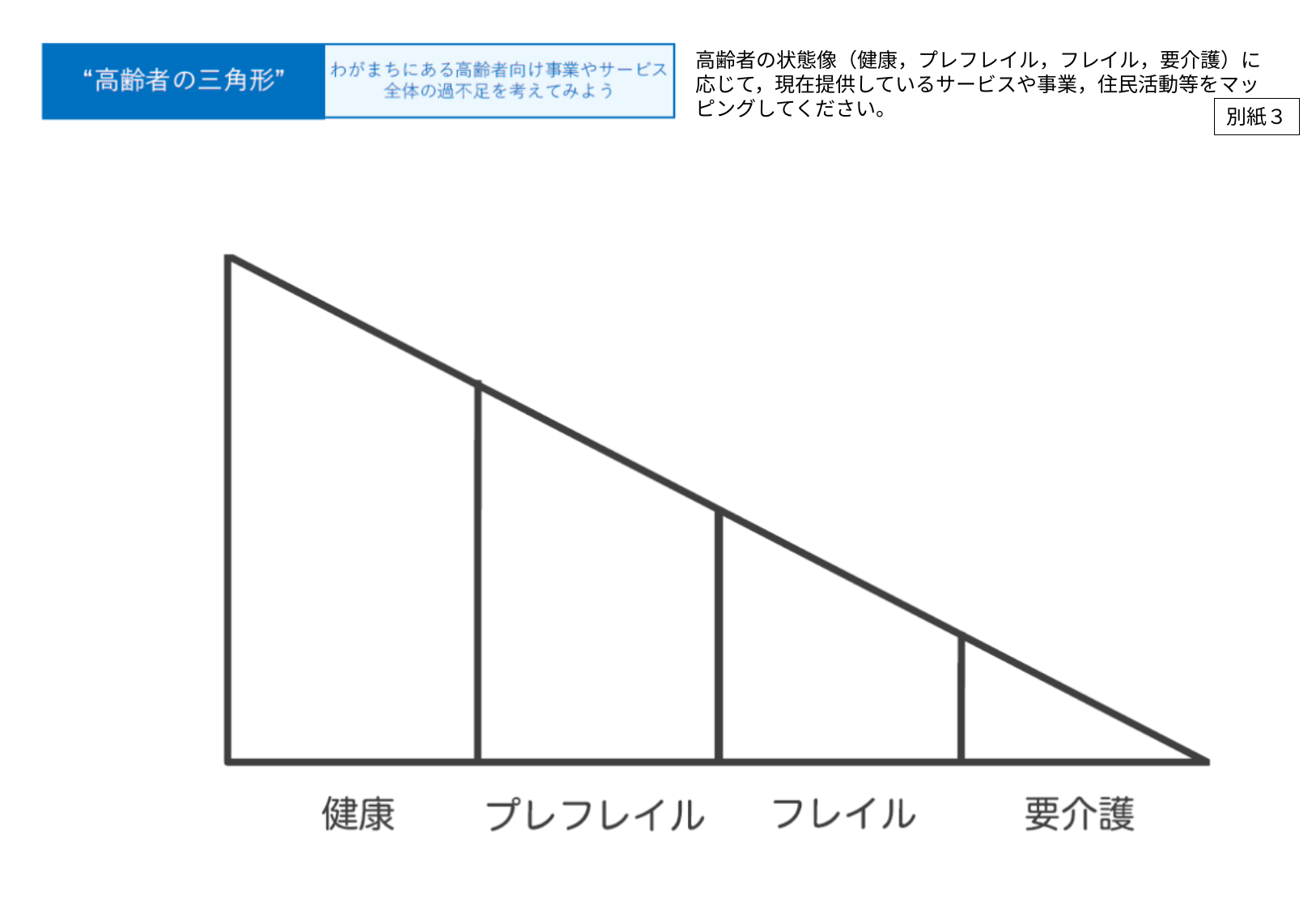

高齢者の状態像（健康，プレフレイル，フレイル，要介護）に応じて，現在提供しているサービスや事業，住民活動等をマッピングしてください。
別紙３